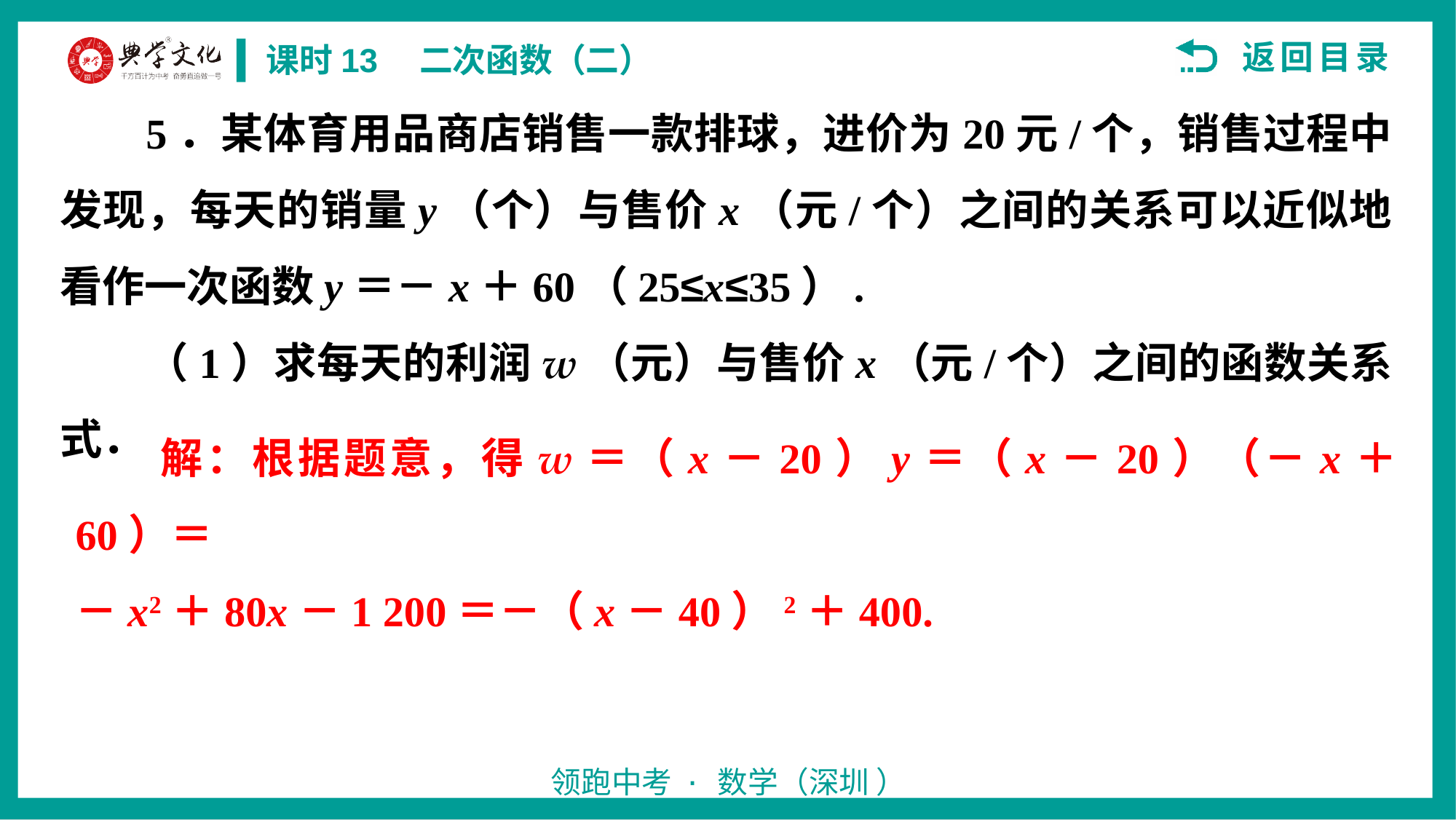

5．某体育用品商店销售一款排球，进价为20元/个，销售过程中发现，每天的销量y（个）与售价x（元/个）之间的关系可以近似地看作一次函数y＝－x＋60（25≤x≤35）.
（1）求每天的利润w（元）与售价x（元/个）之间的函数关系式．
解：根据题意，得w＝（x－20）y＝（x－20）（－x＋60）＝
－x2＋80x－1 200＝－（x－40）2＋400.